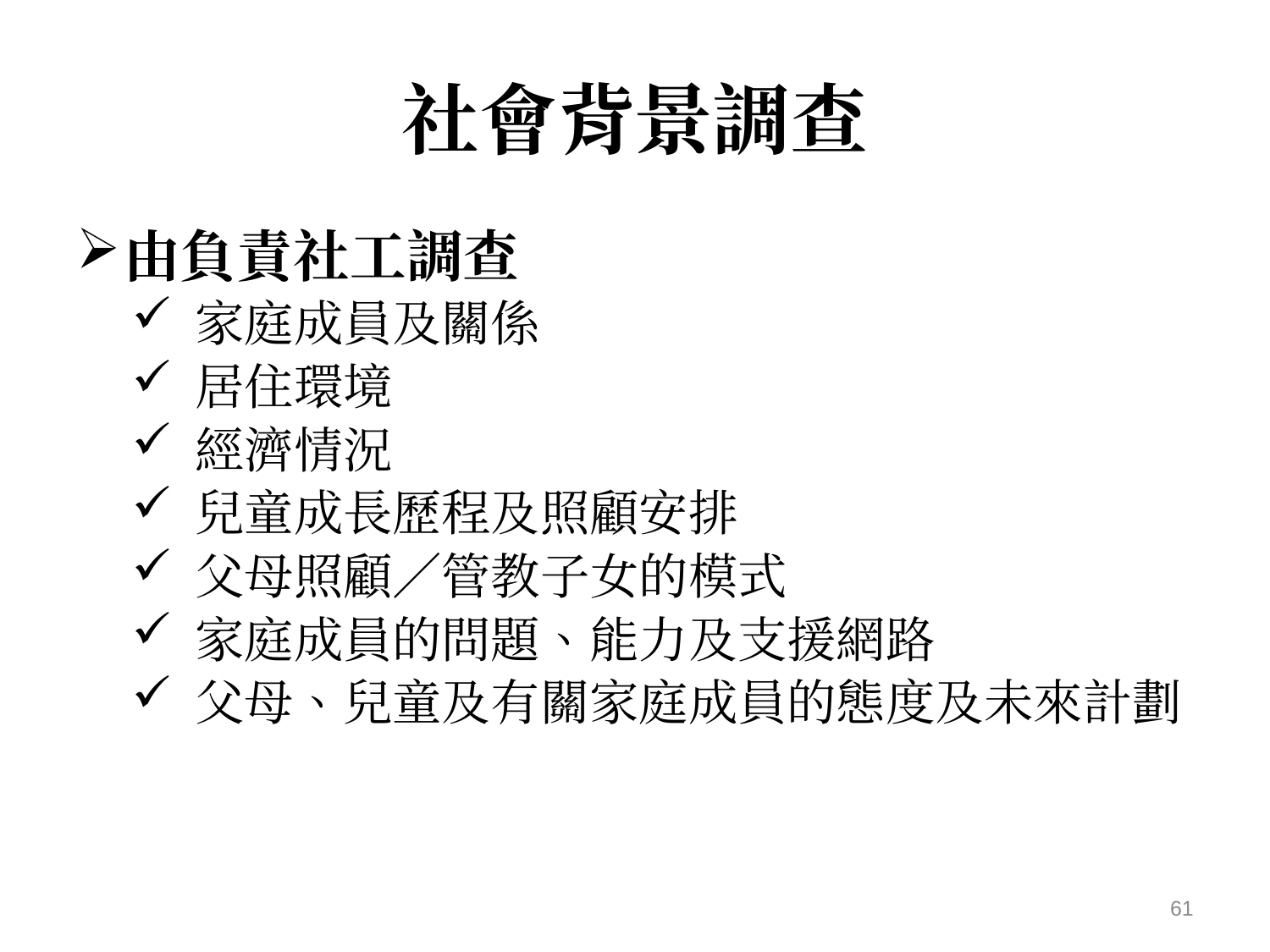

# 社會背景調查
由負責社工調查
家庭成員及關係
居住環境
經濟情況
兒童成長歷程及照顧安排
父母照顧／管教子女的模式
家庭成員的問題、能力及支援網路
父母、兒童及有關家庭成員的態度及未來計劃

61